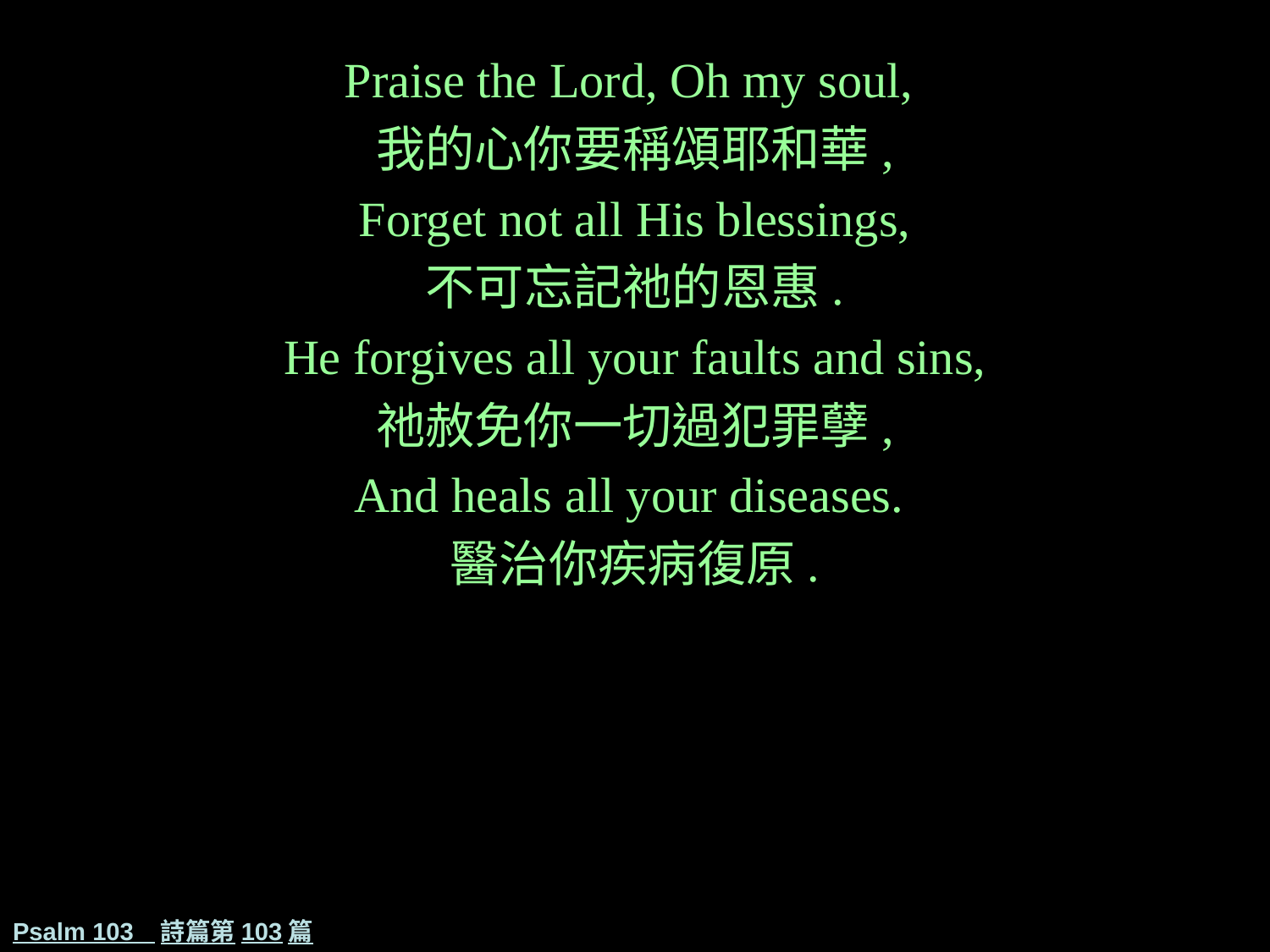

Praise the Lord, Oh my soul,
我的心你要稱頌耶和華,
Forget not all His blessings,
不可忘記祂的恩惠.
He forgives all your faults and sins,
祂赦免你一切過犯罪孽,
And heals all your diseases.
醫治你疾病復原.

# Psalm 103   詩篇第103篇